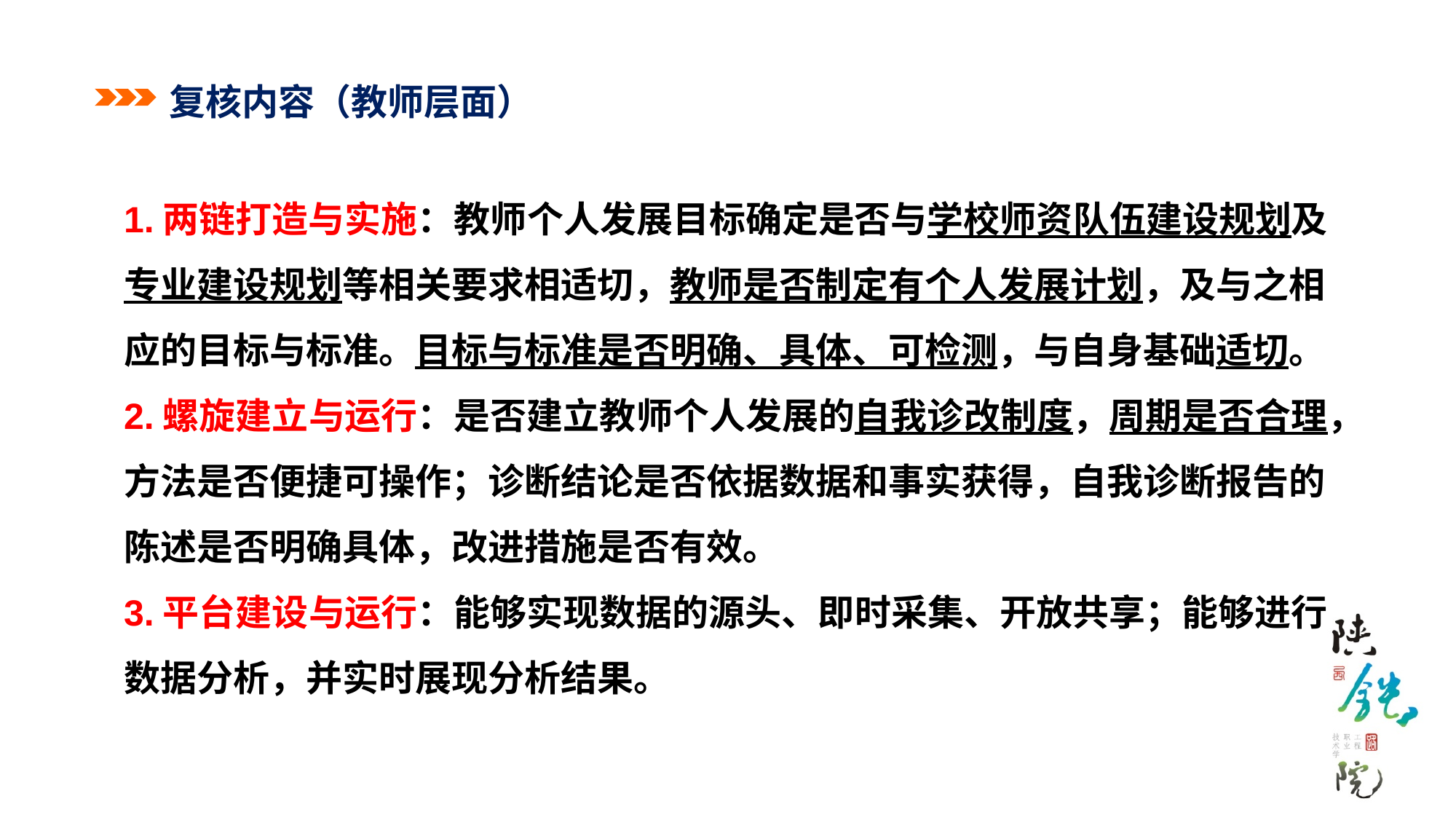

复核内容（教师层面）

1.两链打造与实施：教师个人发展目标确定是否与学校师资队伍建设规划及专业建设规划等相关要求相适切，教师是否制定有个人发展计划，及与之相应的目标与标准。目标与标准是否明确、具体、可检测，与自身基础适切。
2.螺旋建立与运行：是否建立教师个人发展的自我诊改制度，周期是否合理，方法是否便捷可操作；诊断结论是否依据数据和事实获得，自我诊断报告的陈述是否明确具体，改进措施是否有效。
3.平台建设与运行：能够实现数据的源头、即时采集、开放共享；能够进行数据分析，并实时展现分析结果。